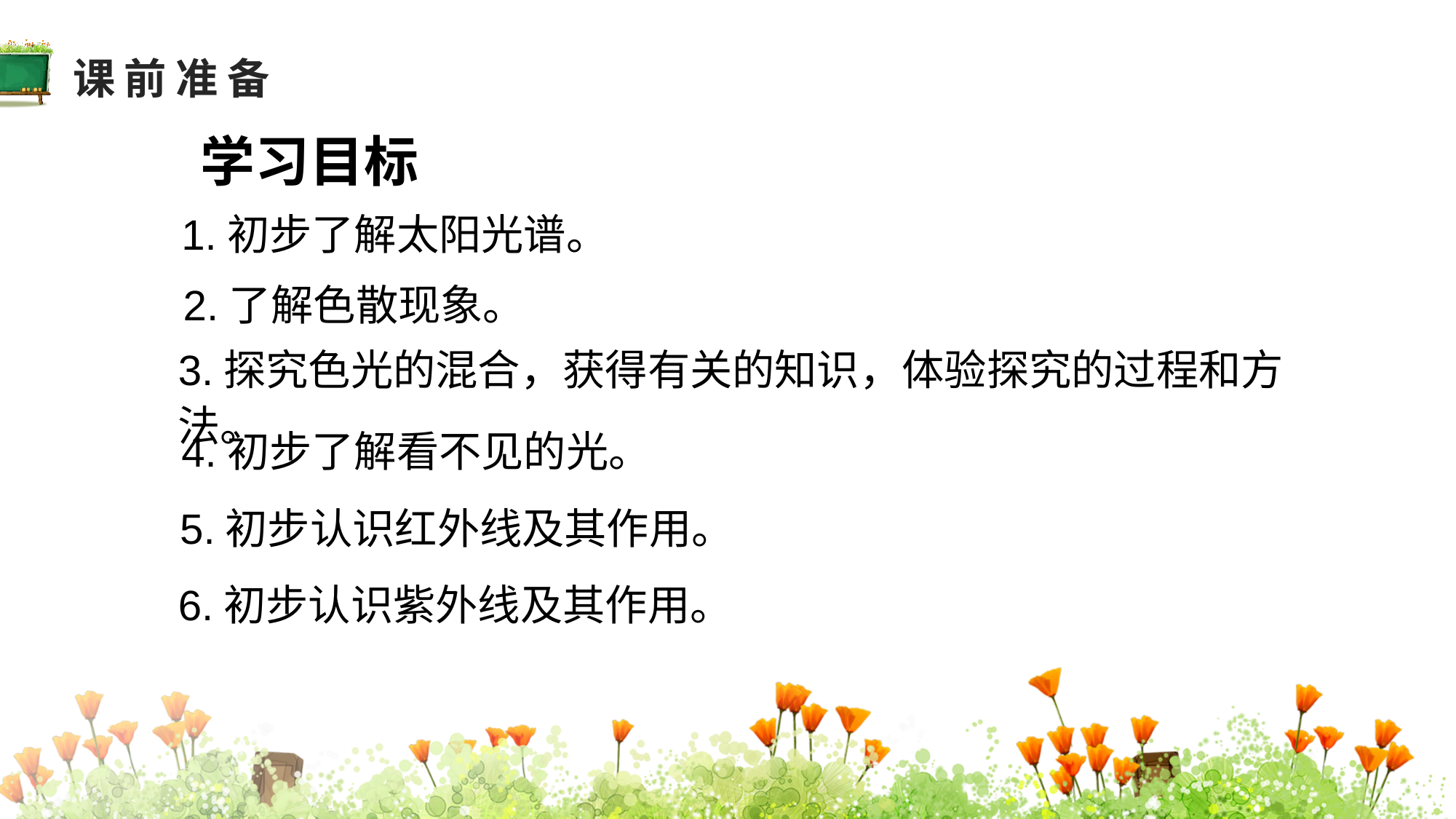

课前准备
学习目标
1.初步了解太阳光谱。
2.了解色散现象。

教学分析
3.探究色光的混合，获得有关的知识，体验探究的过程和方法。
4.初步了解看不见的光。
5.初步认识红外线及其作用。
6.初步认识紫外线及其作用。